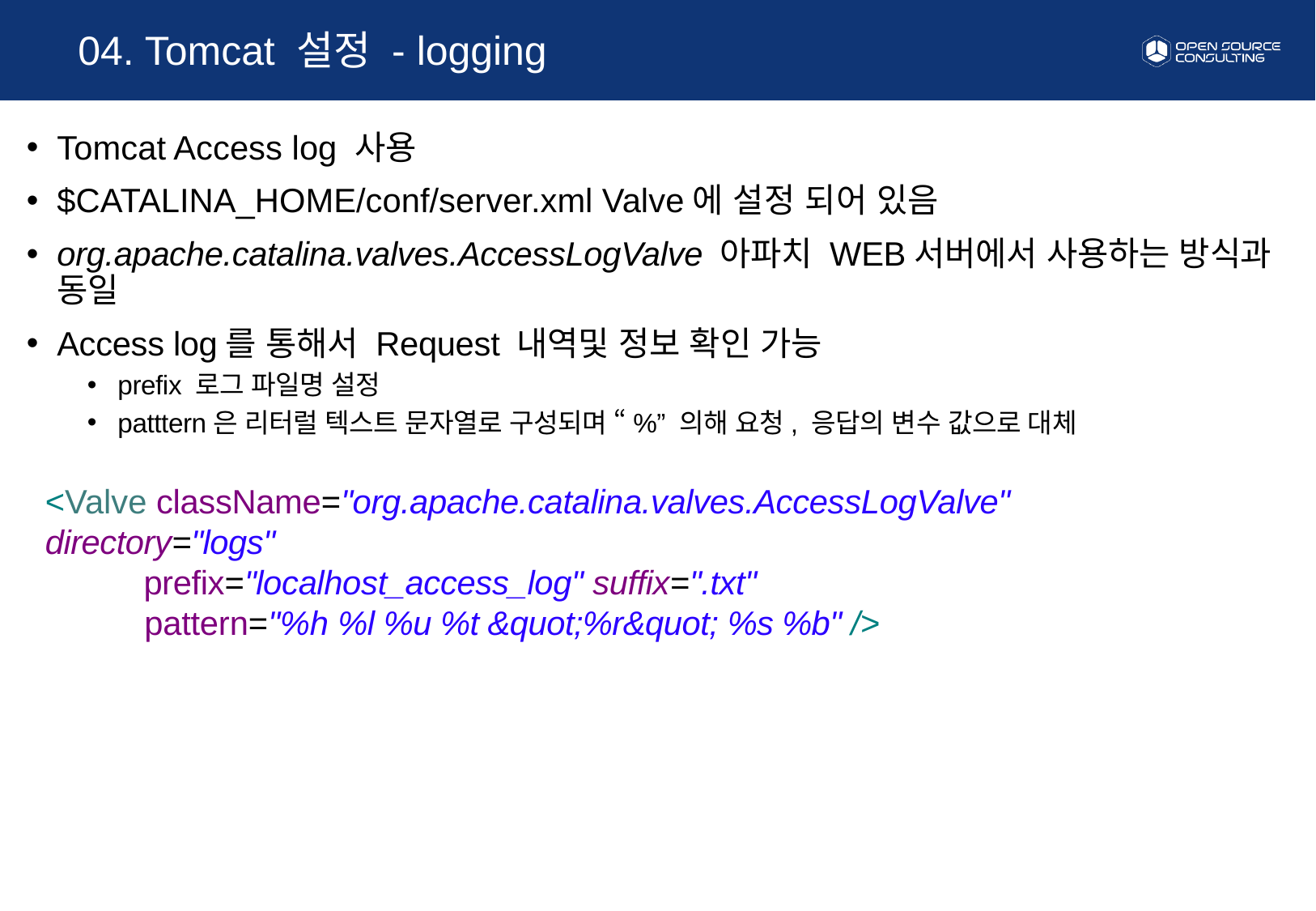

04. Tomcat 설정 - logging
Tomcat Access log 사용
$CATALINA_HOME/conf/server.xml Valve에 설정 되어 있음
org.apache.catalina.valves.AccessLogValve 아파치 WEB서버에서 사용하는 방식과 동일
Access log를 통해서 Request 내역및 정보 확인 가능
prefix 로그 파일명 설정
patttern은 리터럴 텍스트 문자열로 구성되며 “%” 의해 요청, 응답의 변수 값으로 대체

<Valve className="org.apache.catalina.valves.AccessLogValve" directory="logs"
      prefix="localhost_access_log" suffix=".txt"
      pattern="%h %l %u %t &quot;%r&quot; %s %b" />